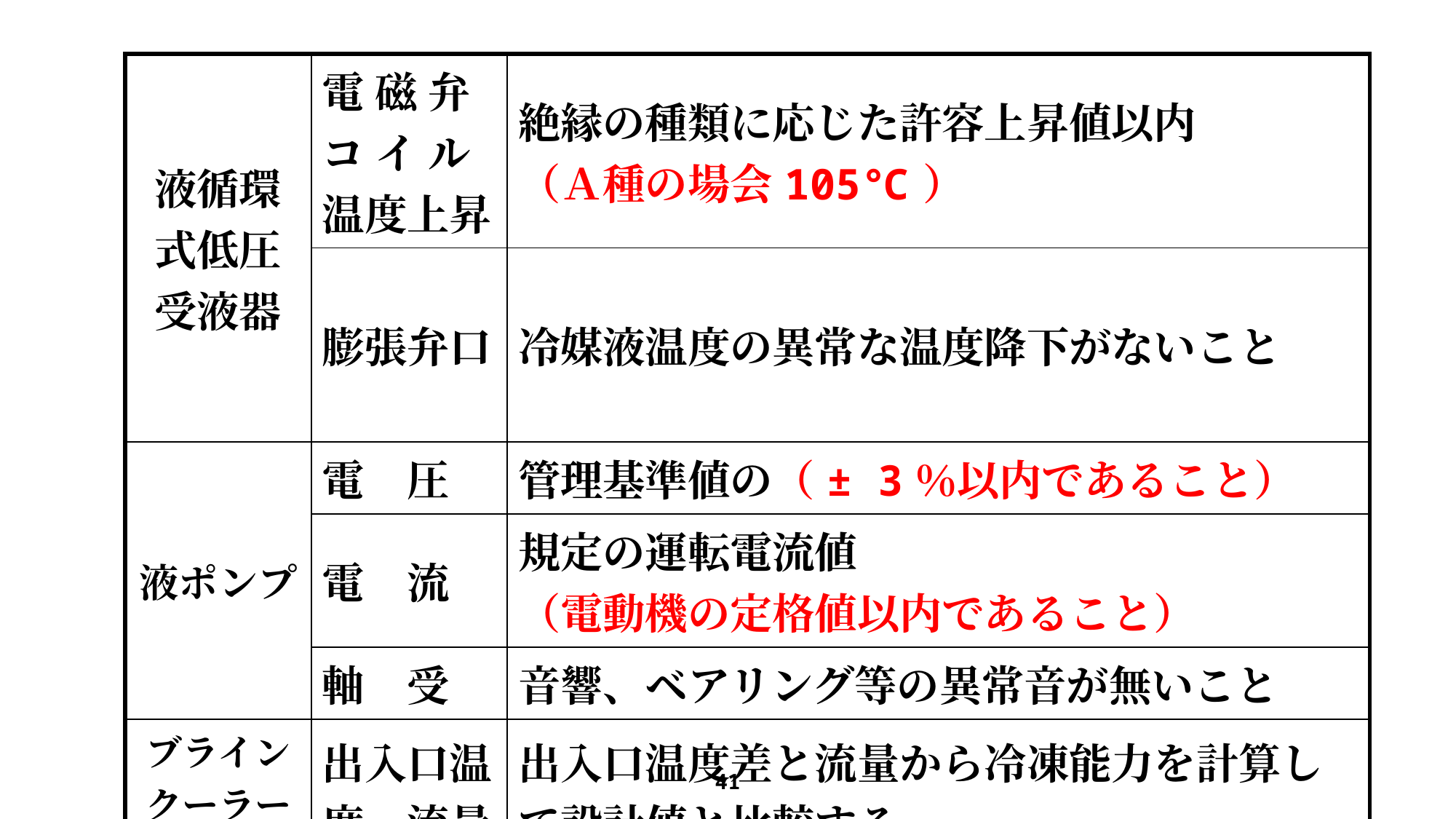

| 液循環 式低圧 受液器 | 電 磁 弁 コ イ ル 温度上昇 | 絶縁の種類に応じた許容上昇値以内 （Ａ種の場会105℃） |
| --- | --- | --- |
|  | 膨張弁口 | 冷媒液温度の異常な温度降下がないこと |
| 液ポンプ | 電　圧 | 管理基準値の（± 3％以内であること） |
|  | 電　流 | 規定の運転電流値 （電動機の定格値以内であること） |
|  | 軸　受 | 音響、ベアリング等の異常音が無いこと |
| ブライン クーラー | 出入口温 度・流量 | 出入口温度差と流量から冷凍能力を計算して設計値と比較する |
41